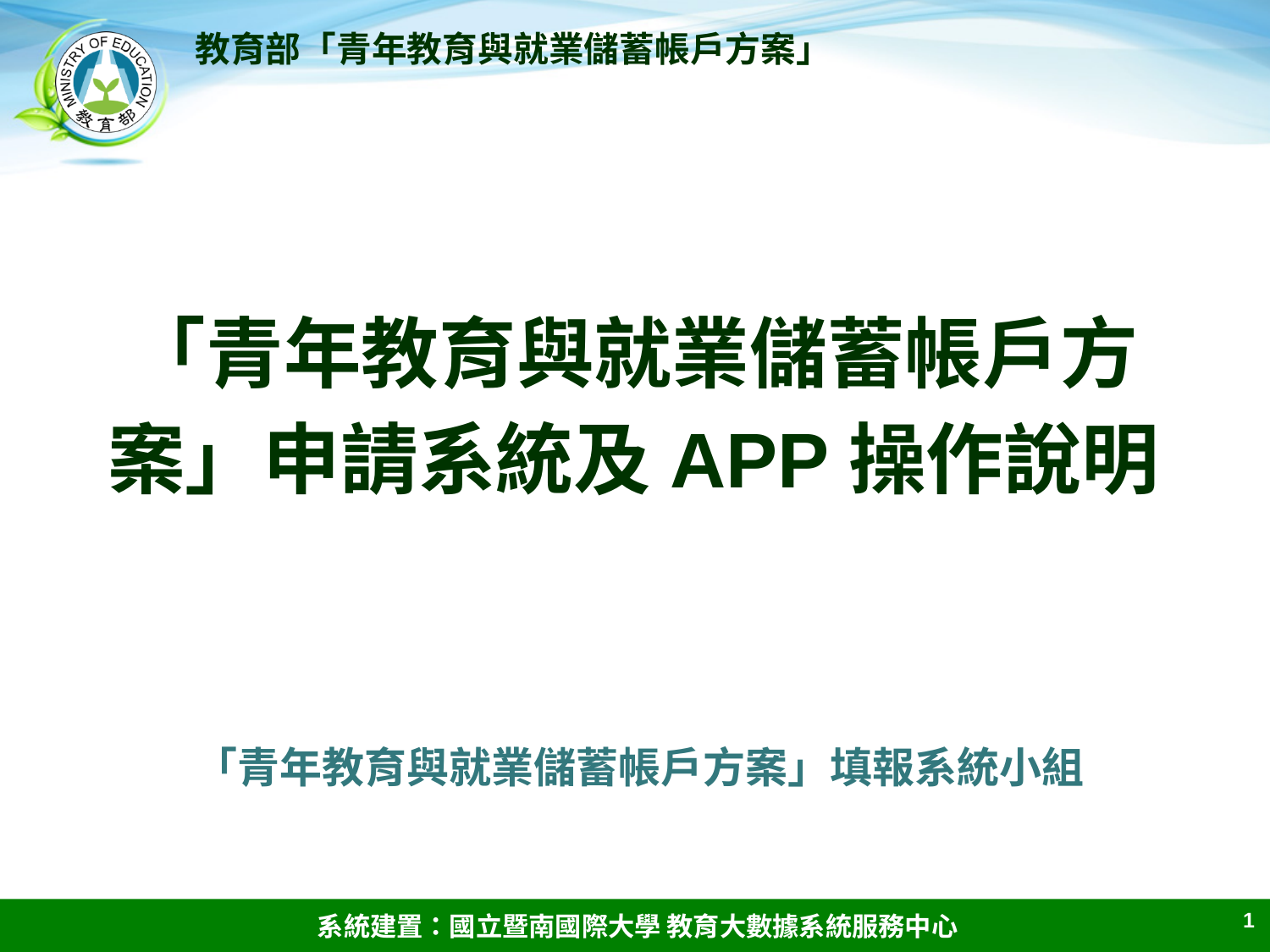

教育部「青年教育與就業儲蓄帳戶方案」
「青年教育與就業儲蓄帳戶方案」申請系統及APP操作說明
「青年教育與就業儲蓄帳戶方案」填報系統小組
系統建置：國立暨南國際大學 教育大數據系統服務中心
1